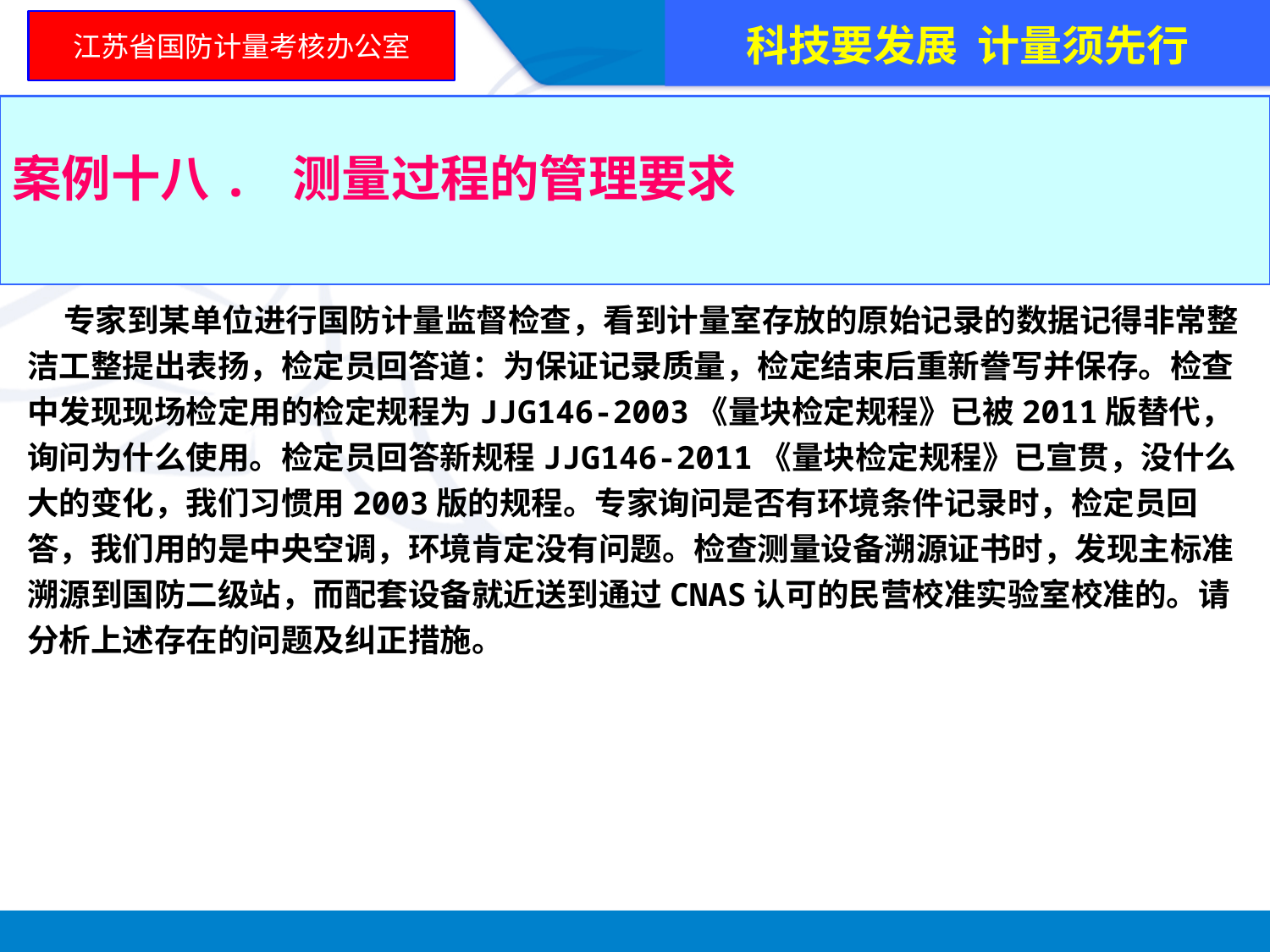

科技要发展  计量须先行
江苏省国防计量考核办公室

案例十八. 测量过程的管理要求

    专家到某单位进行国防计量监督检查，看到计量室存放的原始记录的数据记得非常整洁工整提出表扬，检定员回答道：为保证记录质量，检定结束后重新誊写并保存。检查中发现现场检定用的检定规程为JJG146-2003《量块检定规程》已被2011版替代，询问为什么使用。检定员回答新规程JJG146-2011《量块检定规程》已宣贯，没什么大的变化，我们习惯用2003版的规程。专家询问是否有环境条件记录时，检定员回答，我们用的是中央空调，环境肯定没有问题。检查测量设备溯源证书时，发现主标准溯源到国防二级站，而配套设备就近送到通过CNAS认可的民营校准实验室校准的。请分析上述存在的问题及纠正措施。